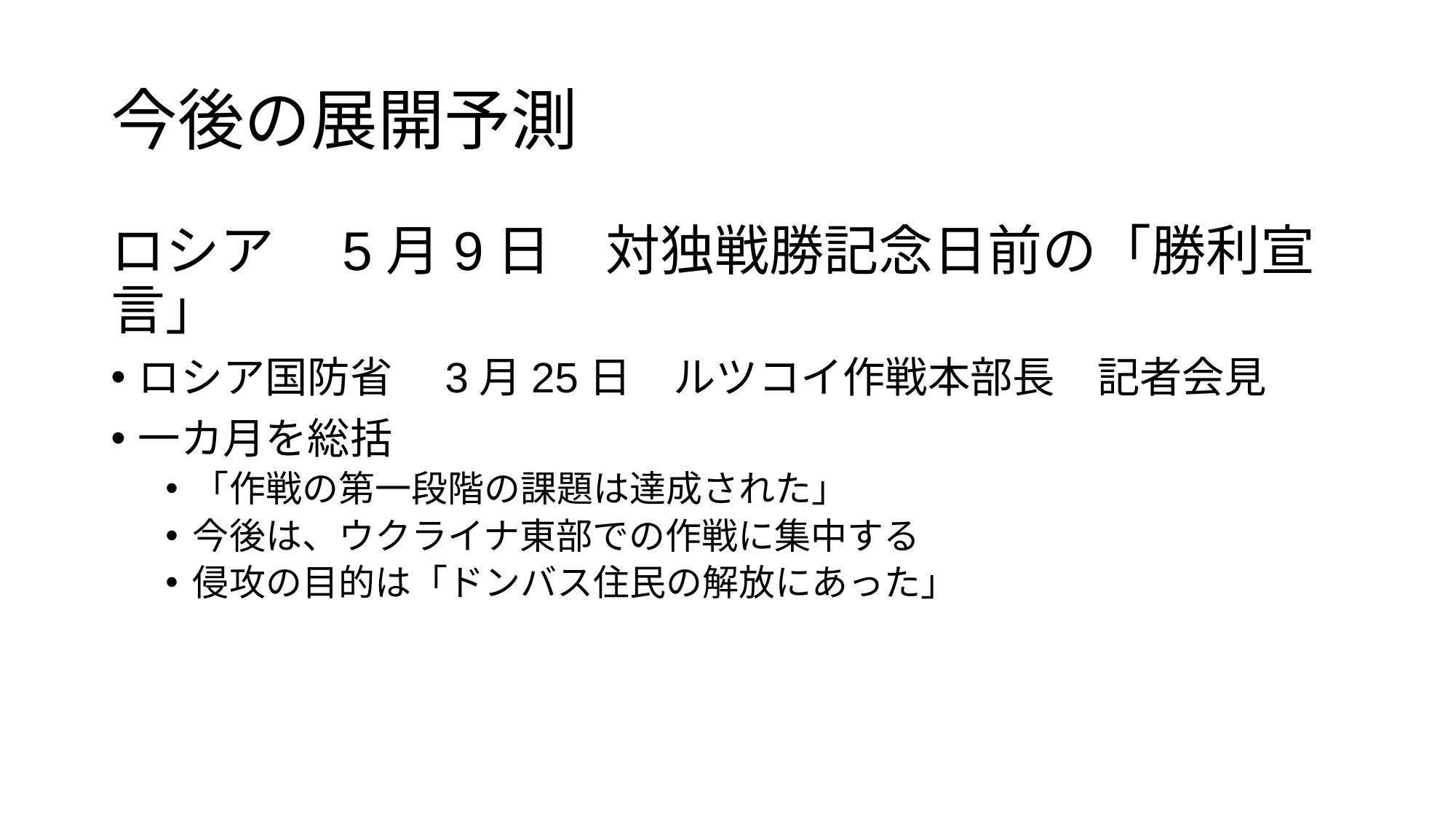

# 今後の展開予測
ロシア　5月9日　対独戦勝記念日前の「勝利宣言」
ロシア国防省　3月25日　ルツコイ作戦本部長　記者会見
一カ月を総括
「作戦の第一段階の課題は達成された」
今後は、ウクライナ東部での作戦に集中する
侵攻の目的は「ドンバス住民の解放にあった」